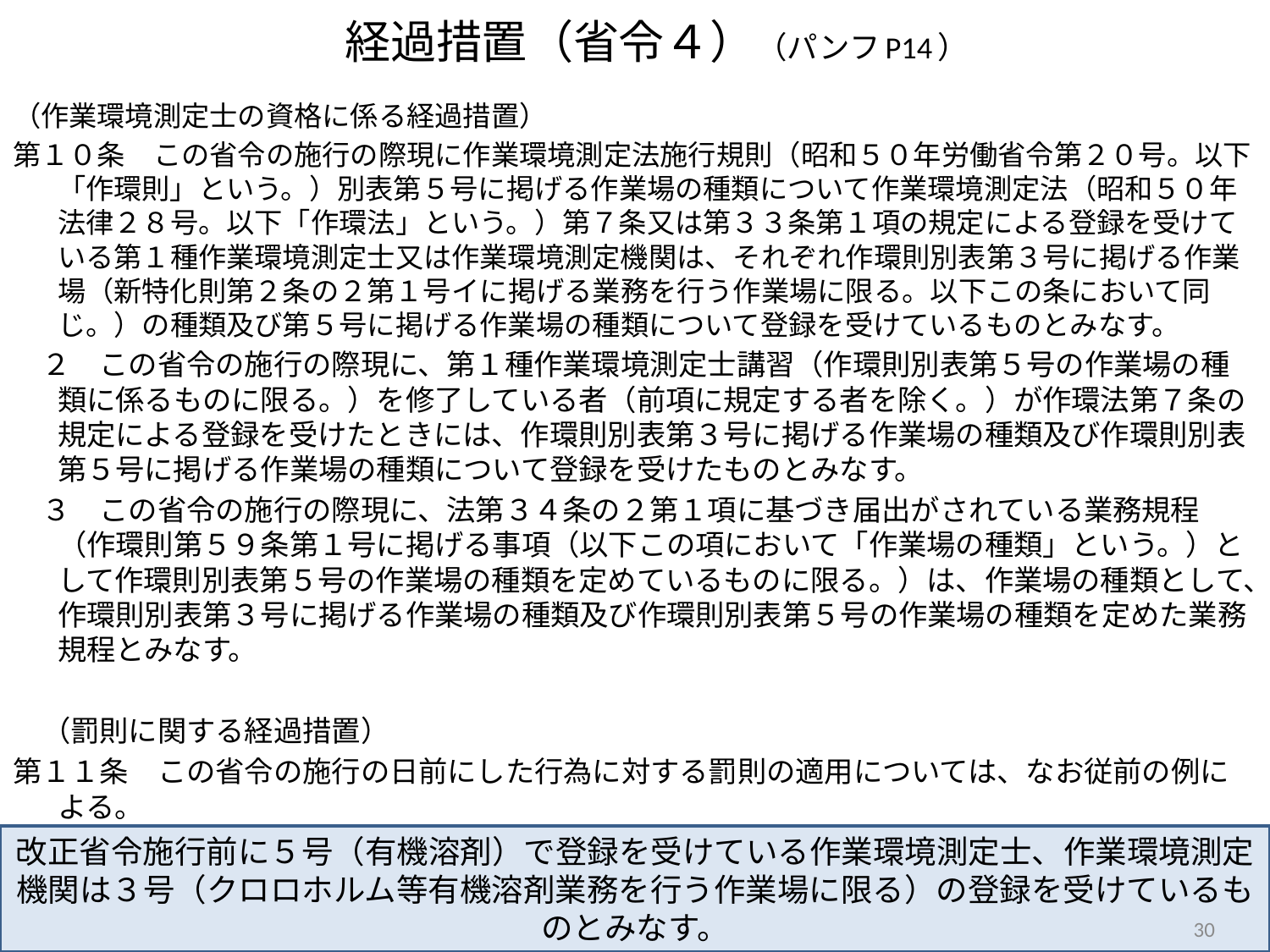

# 経過措置（省令４）（パンフP14）
（作業環境測定士の資格に係る経過措置）
第１０条　この省令の施行の際現に作業環境測定法施行規則（昭和５０年労働省令第２０号。以下「作環則」という。）別表第５号に掲げる作業場の種類について作業環境測定法（昭和５０年法律２８号。以下「作環法」という。）第７条又は第３３条第１項の規定による登録を受けている第１種作業環境測定士又は作業環境測定機関は、それぞれ作環則別表第３号に掲げる作業場（新特化則第２条の２第１号イに掲げる業務を行う作業場に限る。以下この条において同じ。）の種類及び第５号に掲げる作業場の種類について登録を受けているものとみなす。
　２　この省令の施行の際現に、第１種作業環境測定士講習（作環則別表第５号の作業場の種類に係るものに限る。）を修了している者（前項に規定する者を除く。）が作環法第７条の規定による登録を受けたときには、作環則別表第３号に掲げる作業場の種類及び作環則別表第５号に掲げる作業場の種類について登録を受けたものとみなす。
　３　この省令の施行の際現に、法第３４条の２第１項に基づき届出がされている業務規程（作環則第５９条第１号に掲げる事項（以下この項において「作業場の種類」という。）として作環則別表第５号の作業場の種類を定めているものに限る。）は、作業場の種類として、作環則別表第３号に掲げる作業場の種類及び作環則別表第５号の作業場の種類を定めた業務規程とみなす。

　（罰則に関する経過措置）
第１１条　この省令の施行の日前にした行為に対する罰則の適用については、なお従前の例による。
改正省令施行前に５号（有機溶剤）で登録を受けている作業環境測定士、作業環境測定機関は３号（クロロホルム等有機溶剤業務を行う作業場に限る）の登録を受けているものとみなす。
30
30